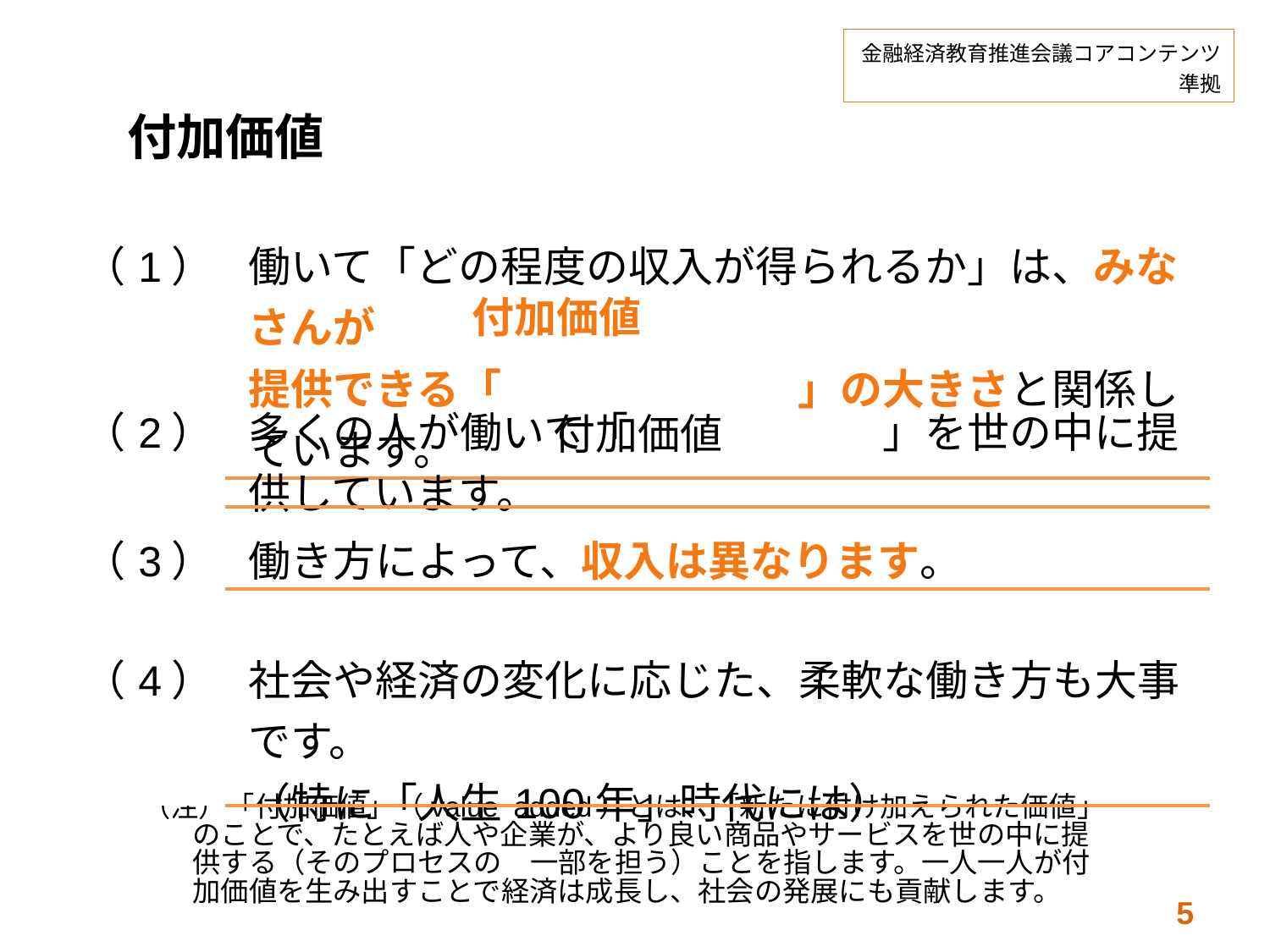

金融経済教育推進会議コアコンテンツ準拠
|  | 付加価値 |
| --- | --- |
| （1） | 働いて「どの程度の収入が得られるか」は、みなさんが 提供できる「　　　　　　　」の大きさと関係しています。 |
| --- | --- |
付加価値
付加価値
| （2） | 多くの人が働いて「　　　　　　」を世の中に提供しています。 |
| --- | --- |
| （3） | 働き方によって、収入は異なります。 |
| --- | --- |
| （4） | 社会や経済の変化に応じた、柔軟な働き方も大事です。 （特に「人生100年」時代には） |
| --- | --- |
（注）「付加価値」（value  added）とは、「新たに付け加えられた価値」のことで、たとえば人や企業が、より良い商品やサービスを世の中に提供する（そのプロセスの　一部を担う）ことを指します。一人一人が付加価値を生み出すことで経済は成長し、社会の発展にも貢献します。
5